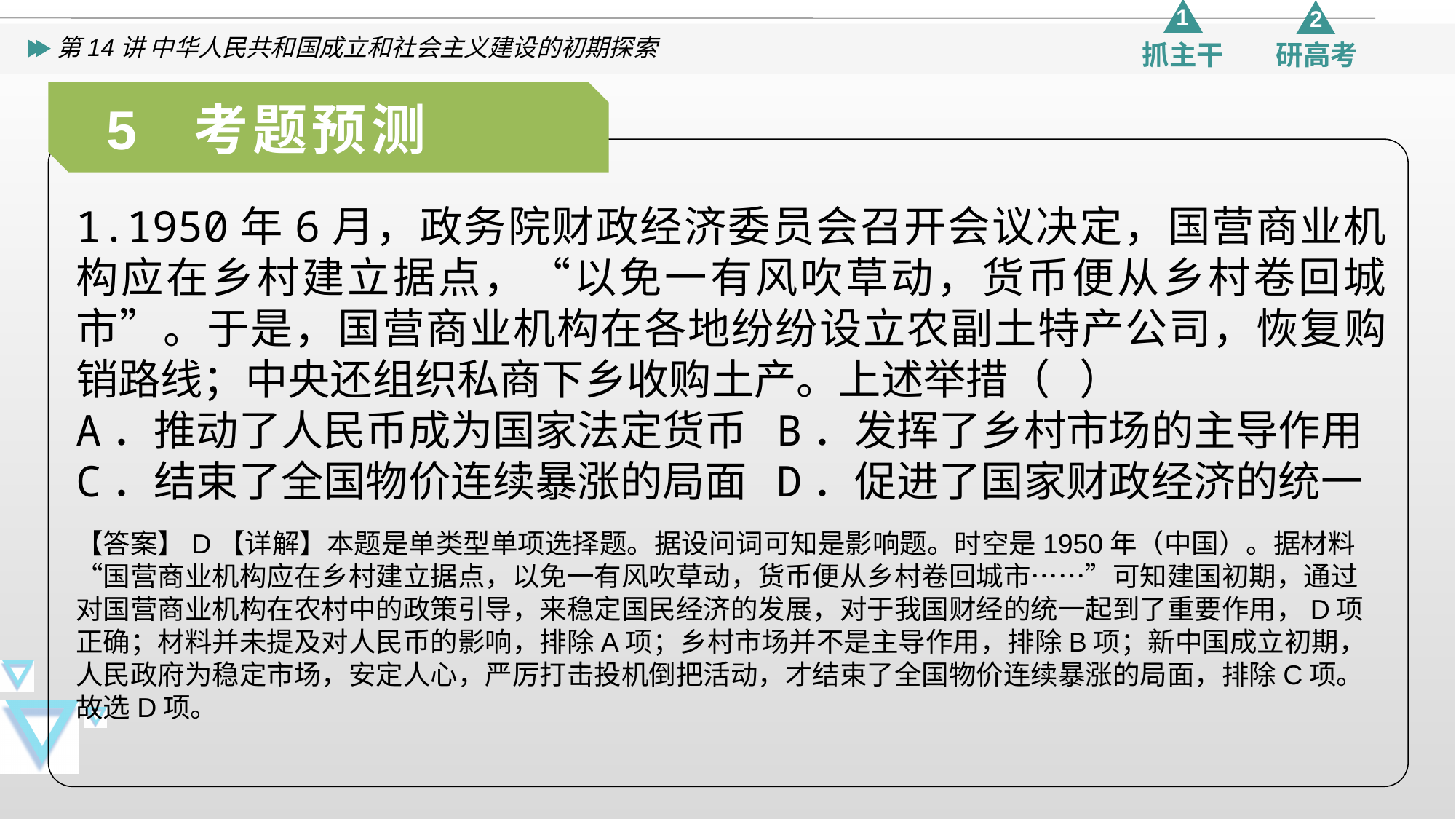

5  考题预测

1.1950年6月，政务院财政经济委员会召开会议决定，国营商业机构应在乡村建立据点，“以免一有风吹草动，货币便从乡村卷回城市”。于是，国营商业机构在各地纷纷设立农副土特产公司，恢复购销路线；中央还组织私商下乡收购土产。上述举措（   ）
A．推动了人民币成为国家法定货币  B．发挥了乡村市场的主导作用
C．结束了全国物价连续暴涨的局面  D．促进了国家财政经济的统一
【答案】D【详解】本题是单类型单项选择题。据设问词可知是影响题。时空是1950年（中国）。据材料“国营商业机构应在乡村建立据点，以免一有风吹草动，货币便从乡村卷回城市……”可知建国初期，通过对国营商业机构在农村中的政策引导，来稳定国民经济的发展，对于我国财经的统一起到了重要作用，D项正确；材料并未提及对人民币的影响，排除A项；乡村市场并不是主导作用，排除B项；新中国成立初期，人民政府为稳定市场，安定人心，严厉打击投机倒把活动，才结束了全国物价连续暴涨的局面，排除C项。故选D项。